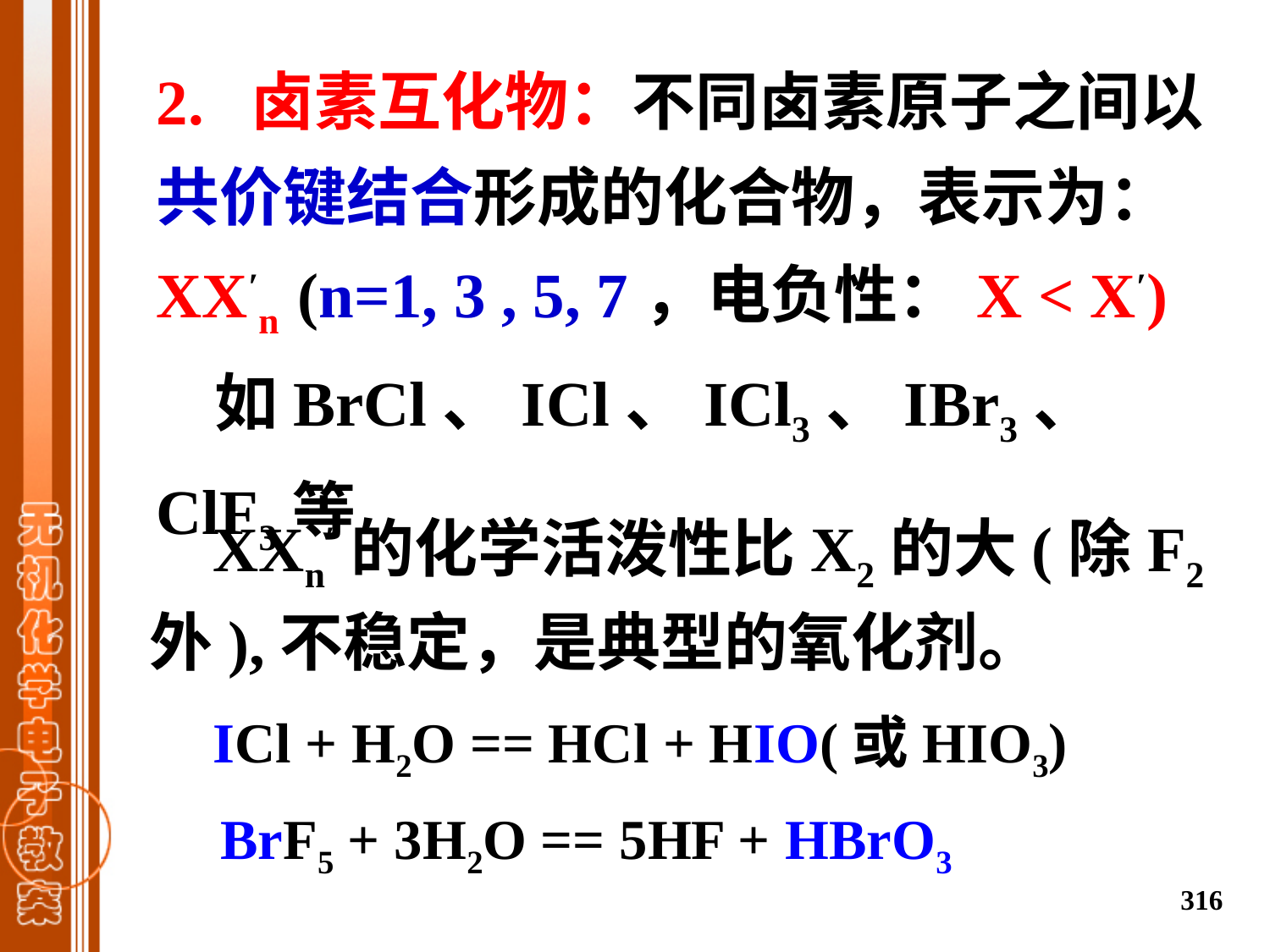

2.  卤素互化物：不同卤素原子之间以共价键结合形成的化合物，表示为：XX′n  (n=1, 3 , 5, 7，电负性：X < X′)
   如BrCl、ICl、ICl3、IBr3、 ClF3等
    XXn′的化学活泼性比X2的大(除F2外),不稳定，是典型的氧化剂。
    ICl + H2O == HCl + HIO(或HIO3)
     BrF5 + 3H2O == 5HF + HBrO3
316